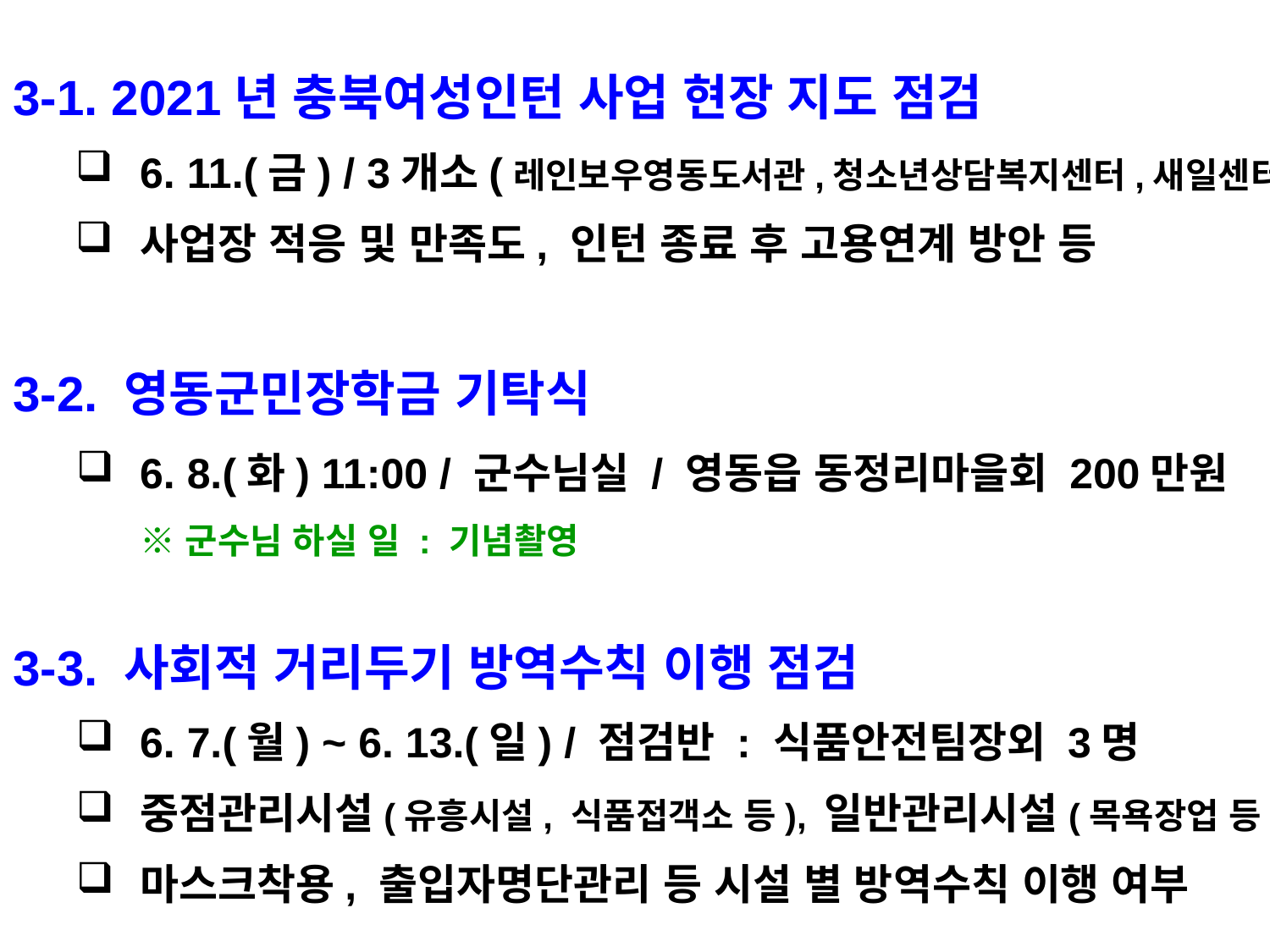

3-1. 2021년 충북여성인턴 사업 현장 지도 점검
6. 11.(금) / 3개소(레인보우영동도서관,청소년상담복지센터,새일센터)
사업장 적응 및 만족도, 인턴 종료 후 고용연계 방안 등
3-2. 영동군민장학금 기탁식
6. 8.(화) 11:00 / 군수님실 / 영동읍 동정리마을회 200만원
※ 군수님 하실 일 : 기념촬영
3-3. 사회적 거리두기 방역수칙 이행 점검
6. 7.(월) ~ 6. 13.(일) / 점검반 : 식품안전팀장외 3명
중점관리시설(유흥시설, 식품접객소 등), 일반관리시설(목욕장업 등)
마스크착용, 출입자명단관리 등 시설 별 방역수칙 이행 여부